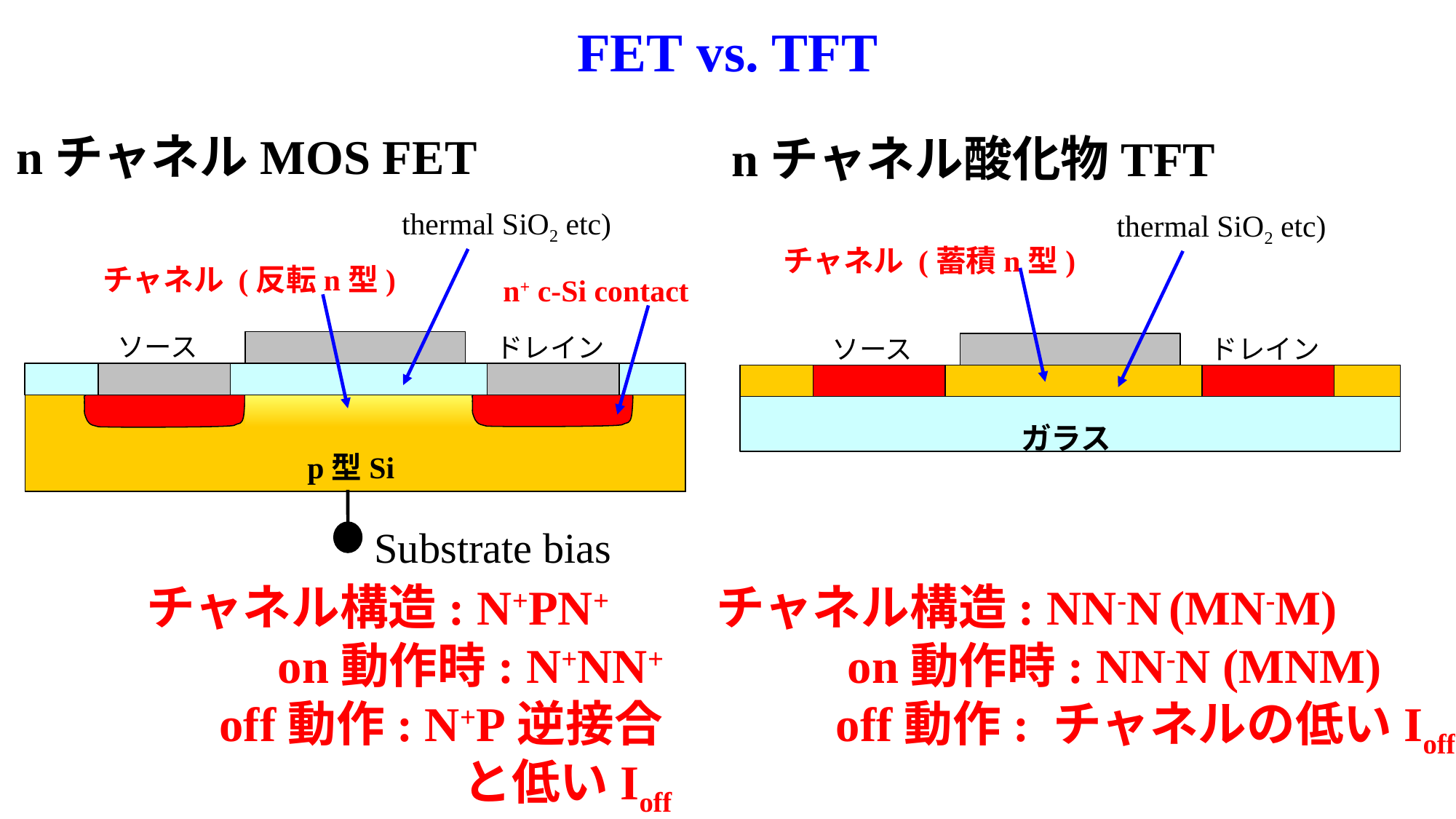

FET vs. TFT
nチャネルMOS FET
nチャネル酸化物TFT
thermal SiO2 etc)
thermal SiO2 etc)
チャネル (蓄積n型)
チャネル (反転n型)

n+ c-Si contact

ソース
ドレイン
ソース
ドレイン

ガラス
p型Si

Substrate bias

チャネル構造: N+PN+
 　　on動作時: N+NN+
      off動作: N+P逆接合
          　　　　と低いIoff
チャネル構造: NN-N (MN-M)
 　　on動作時: NN-N (MNM)
　　 off動作: チャネルの低いIoff